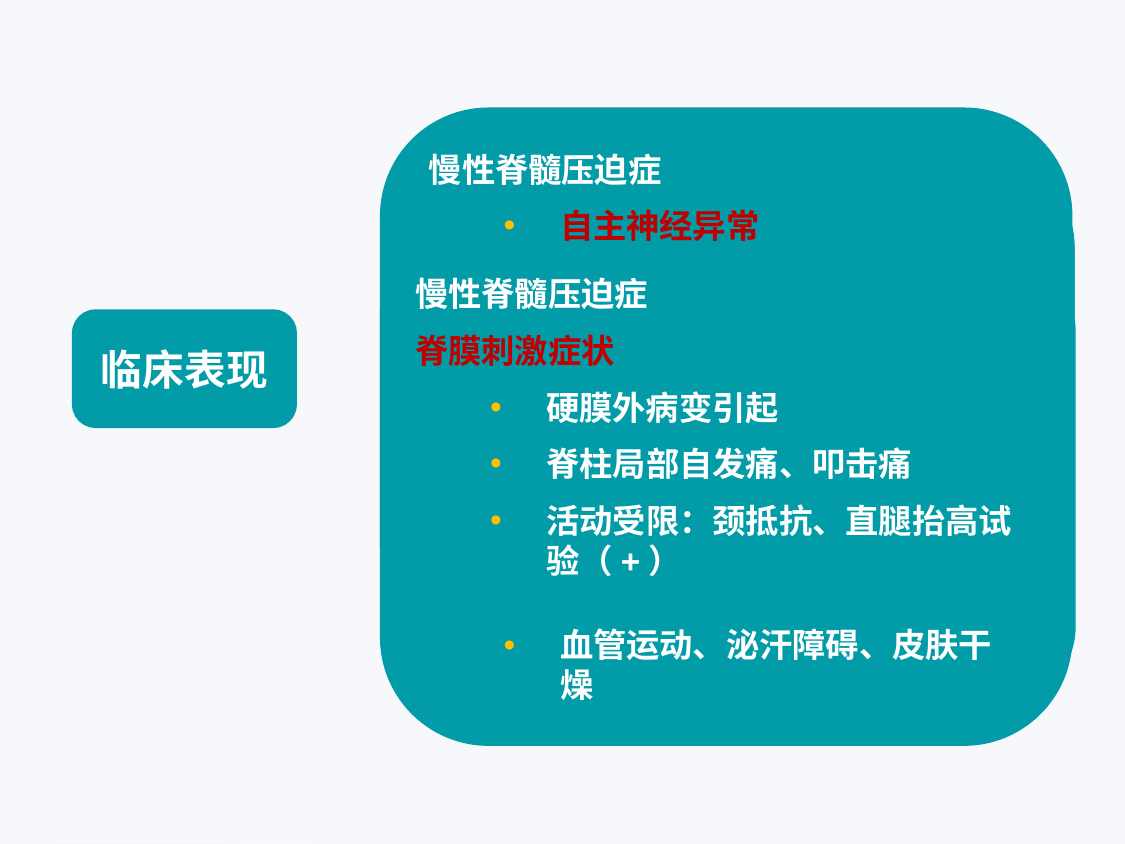

慢性脊髓压迫症
自主神经异常
括约肌障碍
髓内病变出现早
圆锥以上：尿潴留→尿失禁（无张力性神经源性膀
   胱→反射性神经源性膀胱）、便秘
圆锥、马尾：尿便失禁
血管运动、泌汗障碍、皮肤干燥
慢性脊髓压迫症
感觉障碍
脊髓丘脑束损害：对侧低2-3节段痛温消失
髓外：自下至上
髓内：分离性障碍→自上而下→鞍区保留
后索：同侧以下深感觉障碍
晚期：横贯损害
慢性脊髓压迫症
神经根症状
髓外硬膜内肿瘤最常见首发症状
后根刺激：根痛，分布区自发疼痛，咳嗽、喷嚏、负重可加剧或减轻，严重束带感
后根破坏：节段性感觉障碍
前根刺激：肌束颤动
前根破坏：肌无力、肌萎缩
慢性脊髓压迫症
脊膜刺激症状
硬膜外病变引起
脊柱局部自发痛、叩击痛
活动受限：颈抵抗、直腿抬高试验（+）
慢性脊髓压迫症
反射异常
后根、前根、前角受累:病变节段腱反射减弱
锥体束受累：病变以下腱反射亢进、腹壁反射消失、病理征（+）
慢性脊髓压迫症
运动障碍
锥体束：病变以下同侧上运动神经元瘫痪
双侧锥体束：伸直样→屈曲样痉挛性瘫痪
脊髓前角、前根：迟缓性瘫痪、肌萎缩
急性脊髓压迫症
起病、进展迅速，数h至数d高峰
脊髓横贯性损害，脊髓休克：病变以下弛缓性瘫、各种感觉及反射消失，尿潴留
临床表现